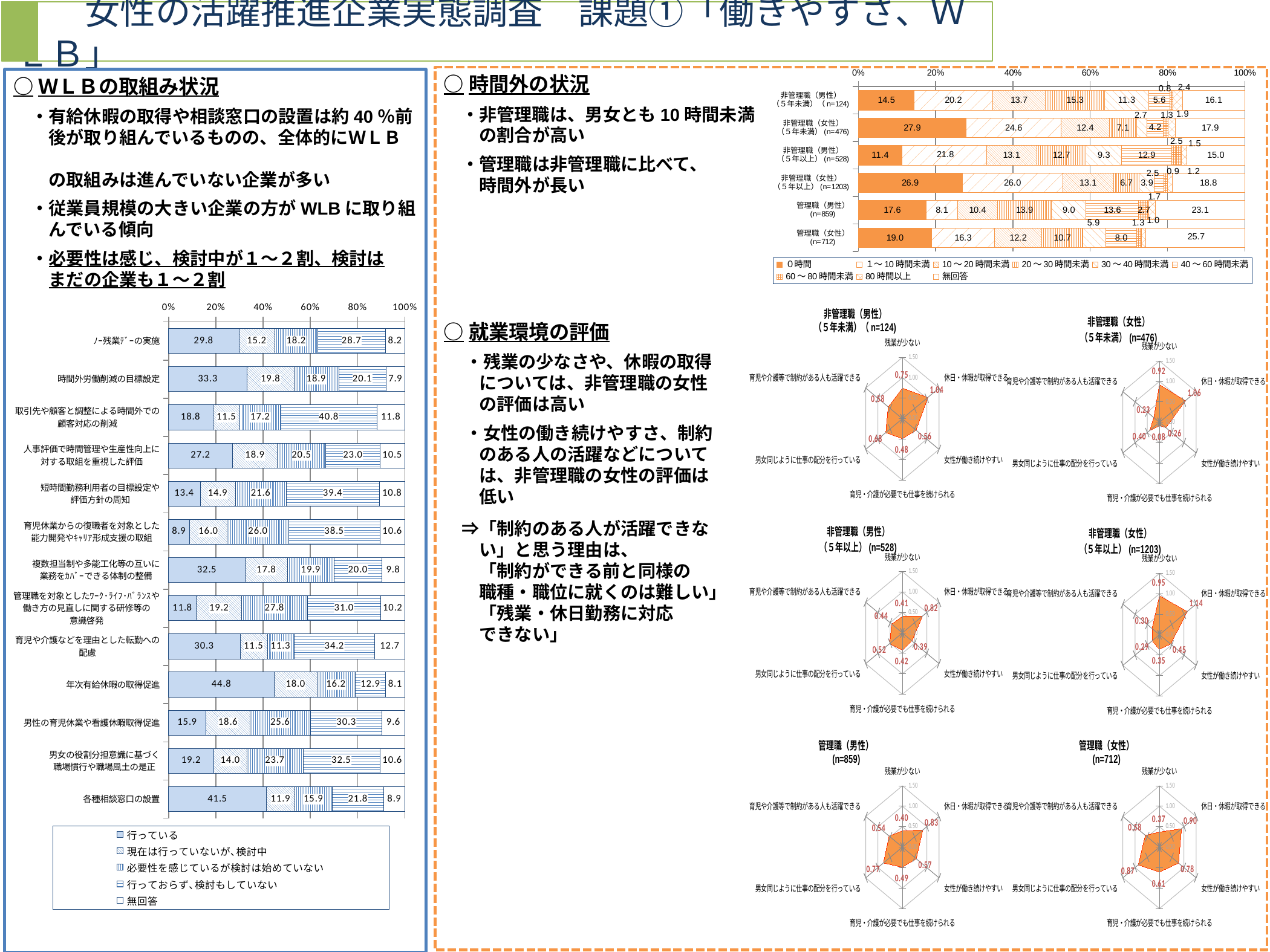

# 女性の活躍推進企業実態調査　課題①「働きやすさ、ＷＬＢ」

### Chart

| Category | ０時間 | １～10時間未満 | 10～20時間未満 | 20～30時間未満 | 30～40時間未満 | 40～60時間未満 | 60～80時間未満 | 80時間以上 | 無回答 |
|---|---|---|---|---|---|---|---|---|---|
| 非管理職（男性）
（５年未満）（n=124) | 14.5 | 20.2 | 13.7 | 15.3 | 11.3 | 5.6 | 0.8 | 2.4 | 16.1 |
| 非管理職（女性）
（５年未満）(n=476) | 27.9 | 24.6 | 12.4 | 7.1 | 2.7 | 4.2 | 1.3 | 1.9 | 17.9 |
| 非管理職（男性）
（５年以上）(n=528) | 11.4 | 21.8 | 13.1 | 12.7 | 9.3 | 12.9 | 2.5 | 1.5 | 15.0 |
| 非管理職（女性）
（５年以上）(n=1203) | 26.9 | 26.0 | 13.1 | 6.7 | 3.9 | 2.5 | 0.9 | 1.2 | 18.8 |
| 管理職（男性）
(n=859) | 17.6 | 8.1 | 10.4 | 13.9 | 9.0 | 13.6 | 2.7 | 1.7 | 23.1 |
| 管理職（女性）
(n=712) | 19.0 | 16.3 | 12.2 | 10.7 | 5.9 | 8.0 | 1.3 | 1.0 | 25.7 |
○時間外の状況
　・非管理職は、男女とも10時間未満
　　の割合が高い
　・管理職は非管理職に比べて、
　　時間外が長い

○就業環境の評価
　 ・残業の少なさや、休暇の取得
　　については、非管理職の女性
　　の評価は高い
　 ・女性の働き続けやすさ、制約
　　のある人の活躍などについて
　　は、非管理職の女性の評価は
　　低い
　⇒「制約のある人が活躍できな
　　い」と思う理由は、
　　「制約ができる前と同様の
　　職種・職位に就くのは難しい」
　　「残業・休日勤務に対応
　　できない」
○ＷＬＢの取組み状況
　・有給休暇の取得や相談窓口の設置は約40％前
　　後が取り組んでいるものの、全体的にＷＬＢ
　　の取組みは進んでいない企業が多い
　・従業員規模の大きい企業の方がWLBに取り組
　　んでいる傾向
　・必要性は感じ、検討中が１～２割、検討は
　　まだの企業も１～２割

### Chart

| Category | 行っている | 現在は行っていないが､検討中 | 必要性を感じているが検討は始めていない | 行っておらず､検討もしていない | 無回答 |
|---|---|---|---|---|---|
| ﾉｰ残業ﾃﾞｰの実施 | 29.8 | 15.2 | 18.2 | 28.7 | 8.2 |
| 時間外労働削減の目標設定 | 33.3 | 19.8 | 18.9 | 20.1 | 7.9 |
| 取引先や顧客と調整による時間外での
顧客対応の削減 | 18.8 | 11.5 | 17.2 | 40.8 | 11.8 |
| 人事評価で時間管理や生産性向上に
対する取組を重視した評価 | 27.2 | 18.9 | 20.5 | 23.0 | 10.5 |
| 短時間勤務利用者の目標設定や
評価方針の周知 | 13.4 | 14.9 | 21.6 | 39.4 | 10.8 |
| 育児休業からの復職者を対象とした
能力開発やｷｬﾘｱ形成支援の取組 | 8.9 | 16.0 | 26.0 | 38.5 | 10.6 |
| 複数担当制や多能工化等の互いに
業務をｶﾊﾞｰできる体制の整備 | 32.5 | 17.8 | 19.9 | 20.0 | 9.8 |
| 管理職を対象としたﾜｰｸ･ﾗｲﾌ･ﾊﾞﾗﾝｽや
働き方の見直しに関する研修等の
意識啓発 | 11.8 | 19.2 | 27.8 | 31.0 | 10.2 |
| 育児や介護などを理由とした転勤への
配慮 | 30.3 | 11.5 | 11.3 | 34.2 | 12.7 |
| 年次有給休暇の取得促進 | 44.8 | 18.0 | 16.2 | 12.9 | 8.1 |
| 男性の育児休業や看護休暇取得促進 | 15.9 | 18.6 | 25.6 | 30.3 | 9.6 |
| 男女の役割分担意識に基づく
職場慣行や職場風土の是正 | 19.2 | 14.0 | 23.7 | 32.5 | 10.6 |
| 各種相談窓口の設置 | 41.5 | 11.9 | 15.9 | 21.8 | 8.9 |

### Chart:

| Category | 非管理職（男性）
（５年未満）（n=124) |
|---|---|
| 残業が少ない | 0.75 |
| 休日・休暇が取得できる | 1.0403225806451613 |
| 女性が働き続けやすい | 0.5564516129032258 |
| 育児・介護が必要でも仕事を続けられる | 0.4838709677419355 |
| 男女同じように仕事の配分を行っている | 0.6774193548387096 |
| 育児や介護等で制約がある人も活躍できる | 0.5806451612903226 |

### Chart:

| Category | 非管理職（女性）
（５年未満）(n=476) |
|---|---|
| 残業が少ない | 0.9242105263157895 |
| 休日・休暇が取得できる | 1.0632911392405062 |
| 女性が働き続けやすい | 0.2558139534883721 |
| 育児・介護が必要でも仕事を続けられる | 0.08210526315789474 |
| 男女同じように仕事の配分を行っている | 0.39787234042553193 |
| 育児や介護等で制約がある人も活躍できる | 0.2320675105485232 |

### Chart:

| Category | 非管理職（男性）
（５年以上）(n=528) |
|---|---|
| 残業が少ない | 0.4060721062618596 |
| 休日・休暇が取得できる | 0.8159392789373814 |
| 女性が働き続けやすい | 0.3875968992248062 |
| 育児・介護が必要でも仕事を続けられる | 0.4168260038240918 |
| 男女同じように仕事の配分を行っている | 0.5181644359464627 |
| 育児や介護等で制約がある人も活躍できる | 0.4367816091954023 |

### Chart:

| Category | 非管理職（女性）
（５年以上）(n=1203) |
|---|---|
| 残業が少ない | 0.9539748953974896 |
| 休日・休暇が取得できる | 1.1368948247078463 |
| 女性が働き続けやすい | 0.45210084033613446 |
| 育児・介護が必要でも仕事を続けられる | 0.35343383584589616 |
| 男女同じように仕事の配分を行っている | 0.2948609941027801 |
| 育児や介護等で制約がある人も活躍できる | 0.30058774139378674 |

### Chart:

| Category | 管理職（男性）
(n=859) |
|---|---|
| 残業が少ない | 0.3997668997668998 |
| 休日・休暇が取得できる | 0.8284714119019837 |
| 女性が働き続けやすい | 0.5675675675675675 |
| 育児・介護が必要でも仕事を続けられる | 0.48826291079812206 |
| 男女同じように仕事の配分を行っている | 0.7741176470588236 |
| 育児や介護等で制約がある人も活躍できる | 0.5447058823529412 |

### Chart:

| Category | 管理職（女性）
(n=712) |
|---|---|
| 残業が少ない | 0.36879432624113473 |
| 休日・休暇が取得できる | 0.8994334277620396 |
| 女性が働き続けやすい | 0.7785613540197461 |
| 育児・介護が必要でも仕事を続けられる | 0.6082036775106082 |
| 男女同じように仕事の配分を行っている | 0.8669527896995708 |
| 育児や介護等で制約がある人も活躍できる | 0.5813295615275813 |